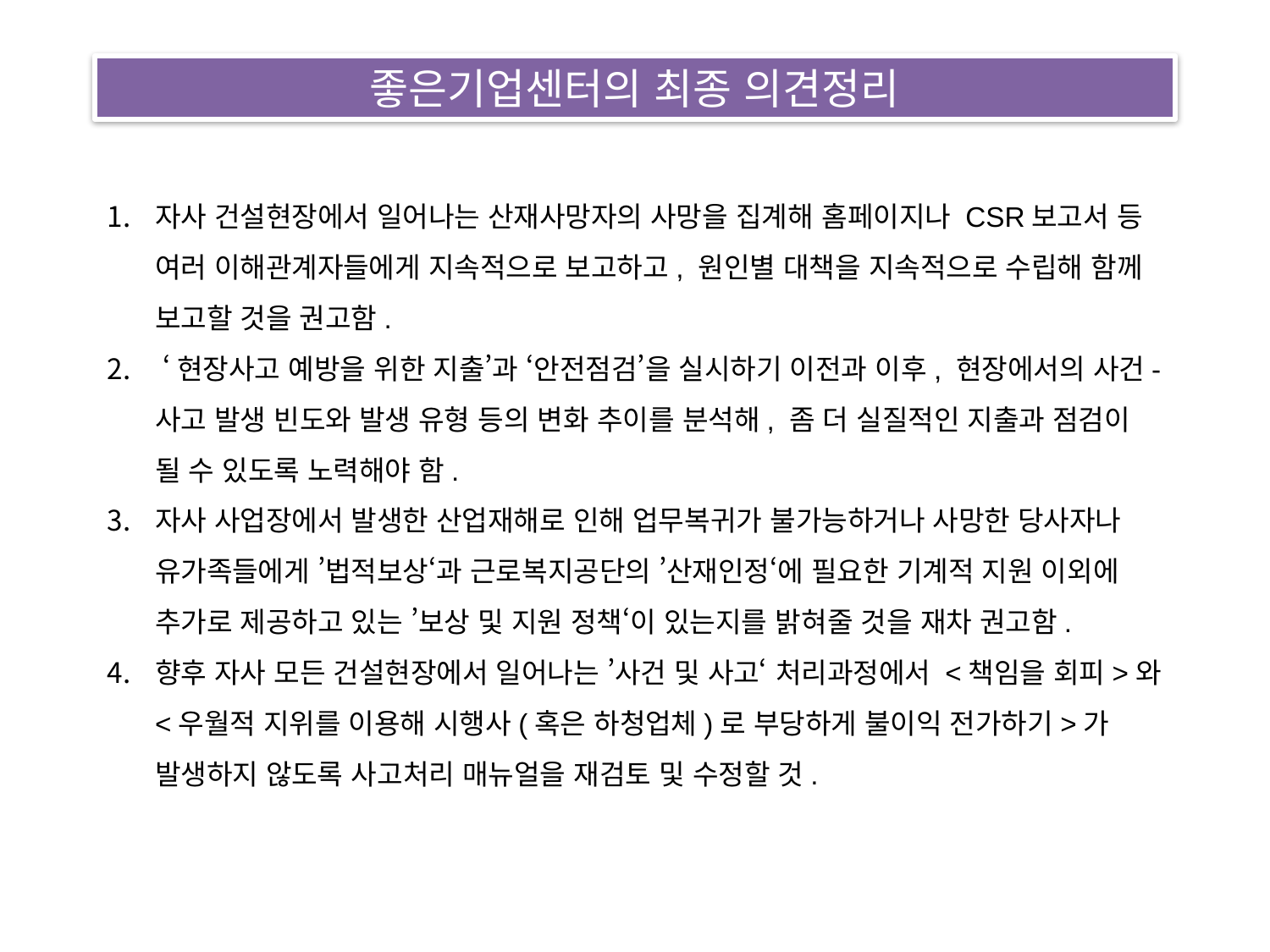

좋은기업센터의 최종 의견정리
자사 건설현장에서 일어나는 산재사망자의 사망을 집계해 홈페이지나 CSR보고서 등 여러 이해관계자들에게 지속적으로 보고하고, 원인별 대책을 지속적으로 수립해 함께 보고할 것을 권고함.
 ‘현장사고 예방을 위한 지출’과 ‘안전점검’을 실시하기 이전과 이후, 현장에서의 사건-사고 발생 빈도와 발생 유형 등의 변화 추이를 분석해, 좀 더 실질적인 지출과 점검이 될 수 있도록 노력해야 함.
자사 사업장에서 발생한 산업재해로 인해 업무복귀가 불가능하거나 사망한 당사자나 유가족들에게 ’법적보상‘과 근로복지공단의 ’산재인정‘에 필요한 기계적 지원 이외에 추가로 제공하고 있는 ’보상 및 지원 정책‘이 있는지를 밝혀줄 것을 재차 권고함.
향후 자사 모든 건설현장에서 일어나는 ’사건 및 사고‘ 처리과정에서 <책임을 회피>와 <우월적 지위를 이용해 시행사(혹은 하청업체)로 부당하게 불이익 전가하기>가 발생하지 않도록 사고처리 매뉴얼을 재검토 및 수정할 것.